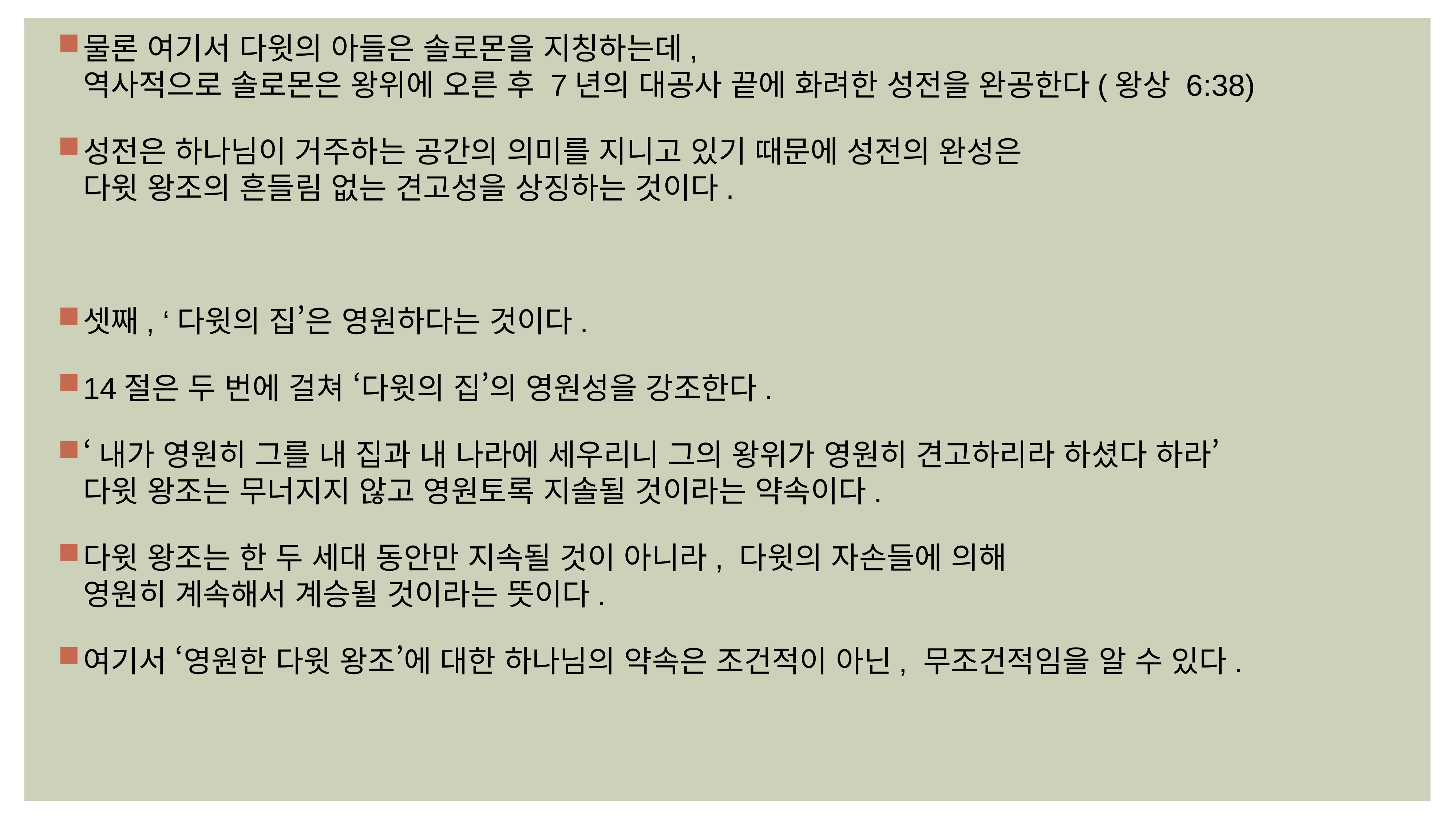

물론 여기서 다윗의 아들은 솔로몬을 지칭하는데,
역사적으로 솔로몬은 왕위에 오른 후 7년의 대공사 끝에 화려한 성전을 완공한다(왕상 6:38)
성전은 하나님이 거주하는 공간의 의미를 지니고 있기 때문에 성전의 완성은
다윗 왕조의 흔들림 없는 견고성을 상징하는 것이다.

셋째, ‘다윗의 집’은 영원하다는 것이다.
14절은 두 번에 걸쳐 ‘다윗의 집’의 영원성을 강조한다.
‘내가 영원히 그를 내 집과 내 나라에 세우리니 그의 왕위가 영원히 견고하리라 하셨다 하라’
다윗 왕조는 무너지지 않고 영원토록 지솔될 것이라는 약속이다.
다윗 왕조는 한 두 세대 동안만 지속될 것이 아니라, 다윗의 자손들에 의해
영원히 계속해서 계승될 것이라는 뜻이다.
여기서 ‘영원한 다윗 왕조’에 대한 하나님의 약속은 조건적이 아닌, 무조건적임을 알 수 있다.